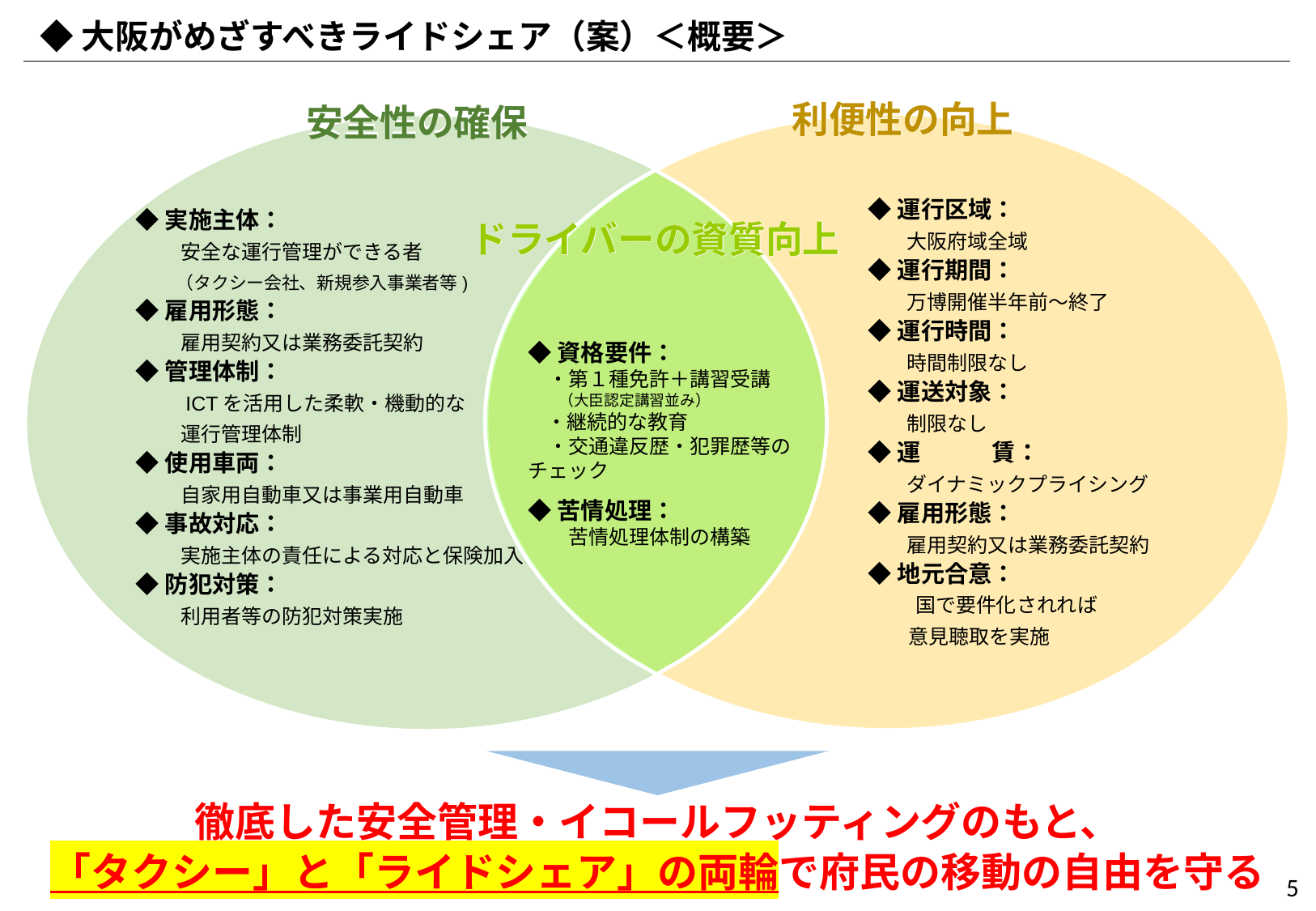

◆大阪がめざすべきライドシェア（案）＜概要＞
利便性の向上
利便性の向上
安全性の確保
安全性の確保

◆運行区域：
   　大阪府域全域
◆運行期間：
   　万博開催半年前～終了
◆運行時間：
   　時間制限なし
◆運送対象：
   　制限なし
◆運　　　賃：
   　ダイナミックプライシング
◆雇用形態：
   　雇用契約又は業務委託契約
◆地元合意：
　　国で要件化されれば
　　意見聴取を実施
◆実施主体：
　　 安全な運行管理ができる者
　　（タクシー会社、新規参入事業者等)
◆雇用形態：
　　 雇用契約又は業務委託契約
◆管理体制：
　　 ICTを活用した柔軟・機動的な
　　 運行管理体制
◆使用車両：
　　 自家用自動車又は事業用自動車
◆事故対応：
　　 実施主体の責任による対応と保険加入
◆防犯対策：
　　 利用者等の防犯対策実施
ドライバーの資質向上
ドライバーの資質向上
◆資格要件：
　・第１種免許＋講習受講
　　（大臣認定講習並み）
　 ・継続的な教育
　・交通違反歴・犯罪歴等のチェック
◆苦情処理：
　　苦情処理体制の構築

徹底した安全管理・イコールフッティングのもと、
「タクシー」と「ライドシェア」の両輪で府民の移動の自由を守る
5